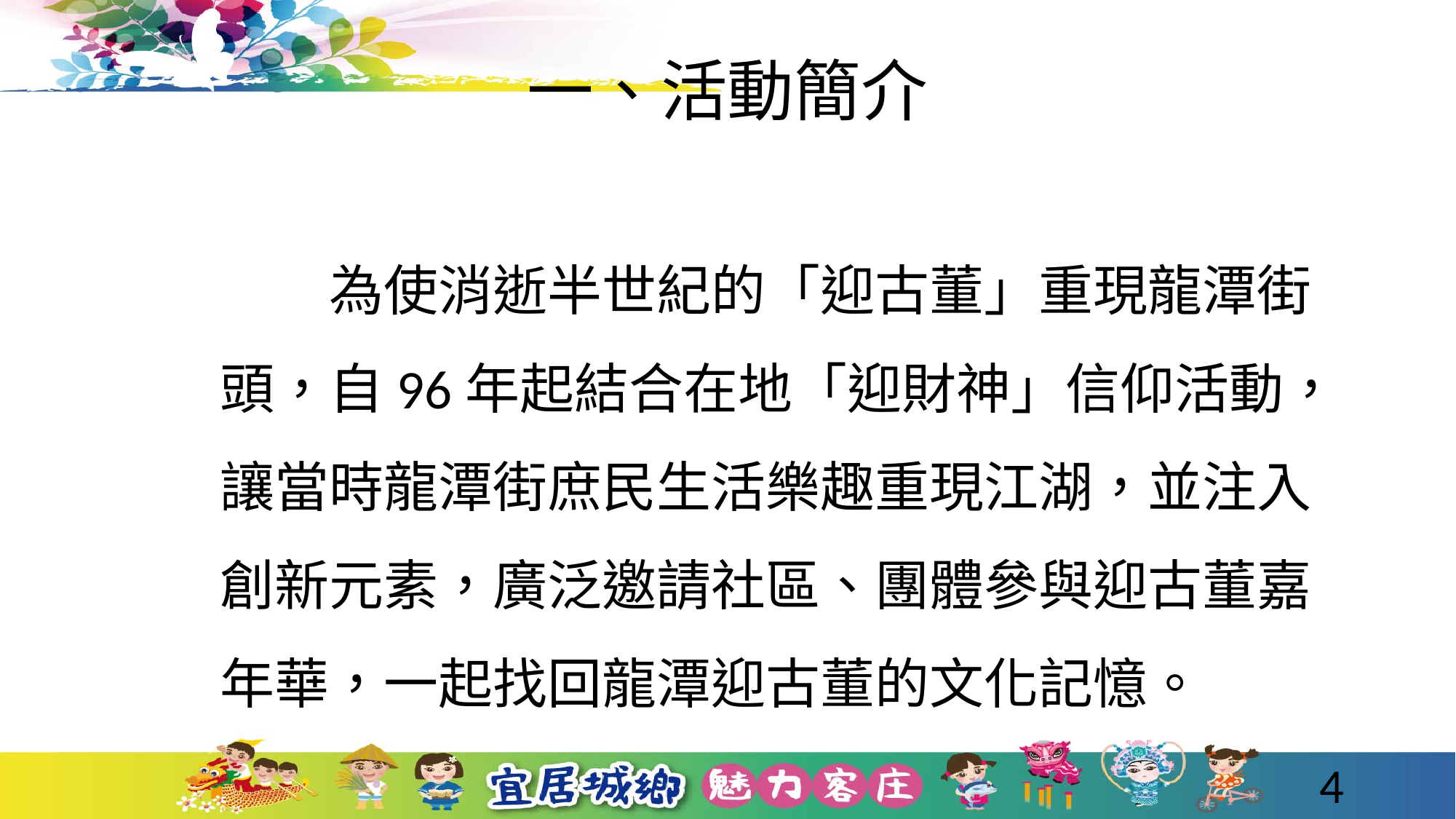

# 一、活動簡介
	為使消逝半世紀的「迎古董」重現龍潭街頭，自96年起結合在地「迎財神」信仰活動，讓當時龍潭街庶民生活樂趣重現江湖，並注入創新元素，廣泛邀請社區、團體參與迎古董嘉年華，一起找回龍潭迎古董的文化記憶。

4